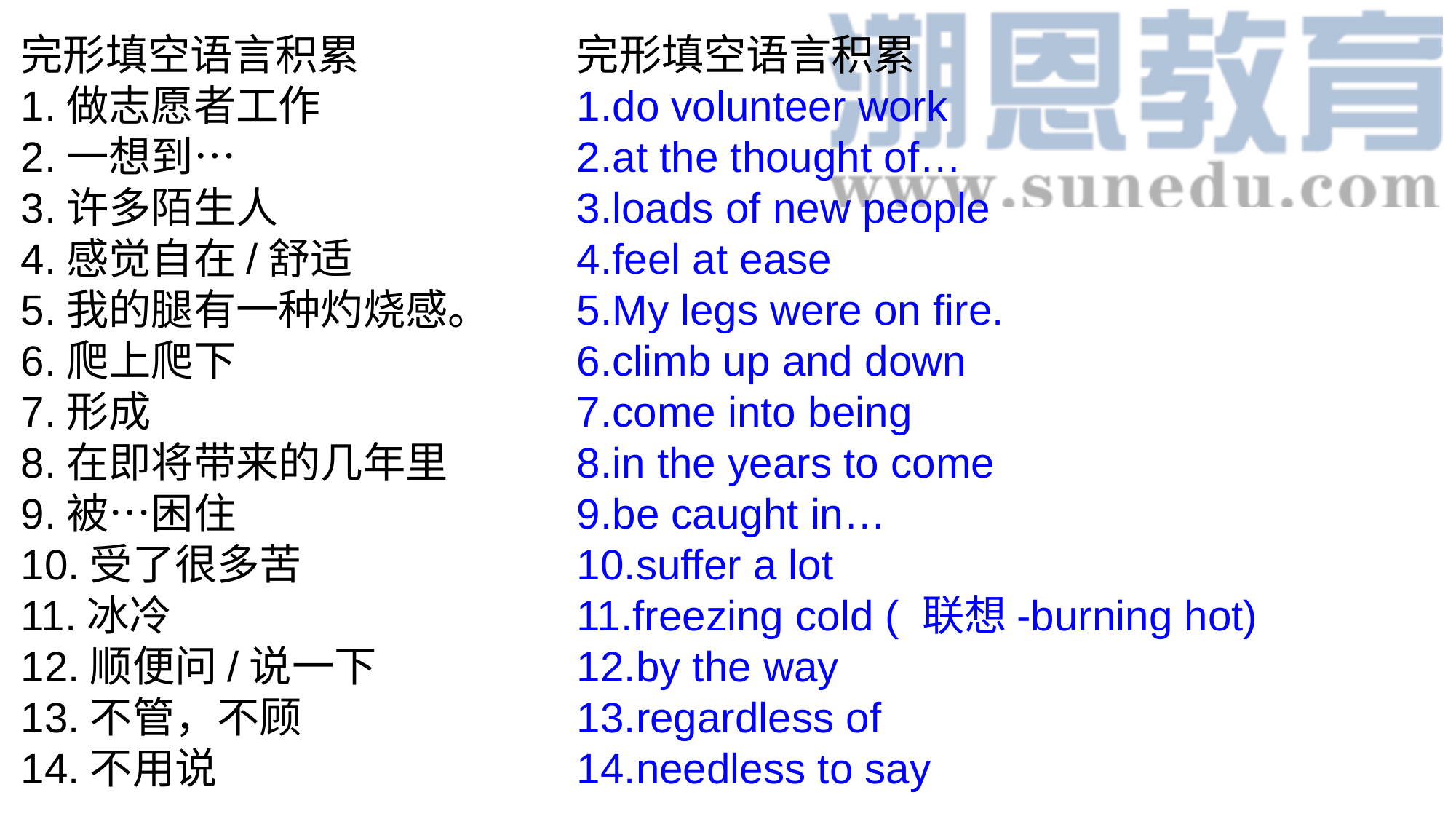

完形填空语言积累
1.做志愿者工作
2.一想到…
3.许多陌生人
4.感觉自在/舒适
5.我的腿有一种灼烧感。
6.爬上爬下
7.形成
8.在即将带来的几年里
9.被…困住
10.受了很多苦
11.冰冷
12.顺便问/说一下
13.不管，不顾
14.不用说

完形填空语言积累
1.do volunteer work
2.at the thought of…
3.loads of new people
4.feel at ease
5.My legs were on fire.
6.climb up and down
7.come into being
8.in the years to come
9.be caught in…
10.suffer a lot
11.freezing cold ( 联想-burning hot)
12.by the way
13.regardless of
14.needless to say